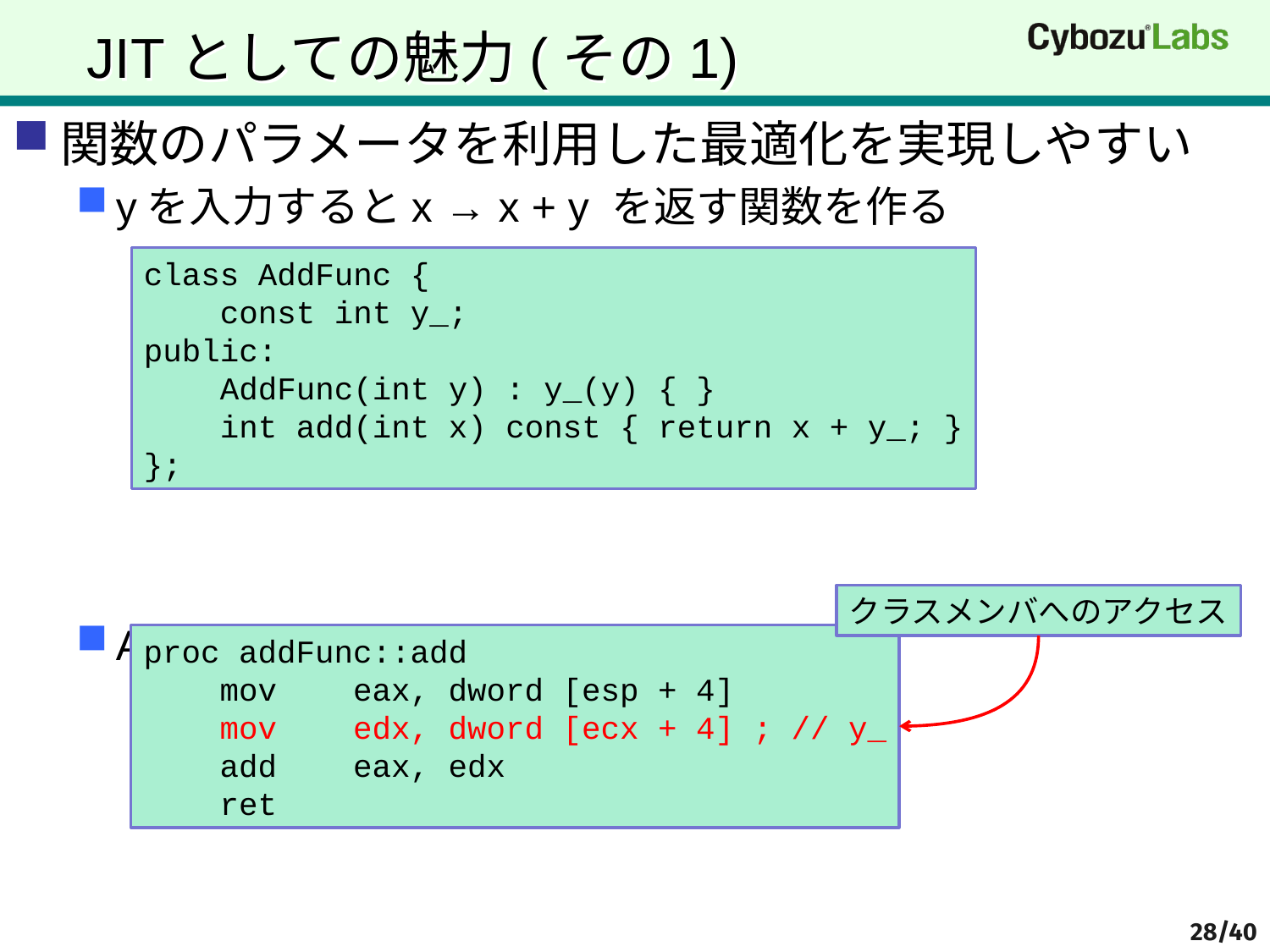

# JITとしての魅力(その1)
関数のパラメータを利用した最適化を実現しやすい
yを入力するとx → x + y を返す関数を作る

AddFunc::addの想定されるコード
class AddFunc {
    const int y_;
public:
    AddFunc(int y) : y_(y) { }
    int add(int x) const { return x + y_; }
};
クラスメンバへのアクセス
proc addFunc::add
    mov    eax, dword [esp + 4]
    mov    edx, dword [ecx + 4] ; // y_
    add    eax, edx
    ret

28/40